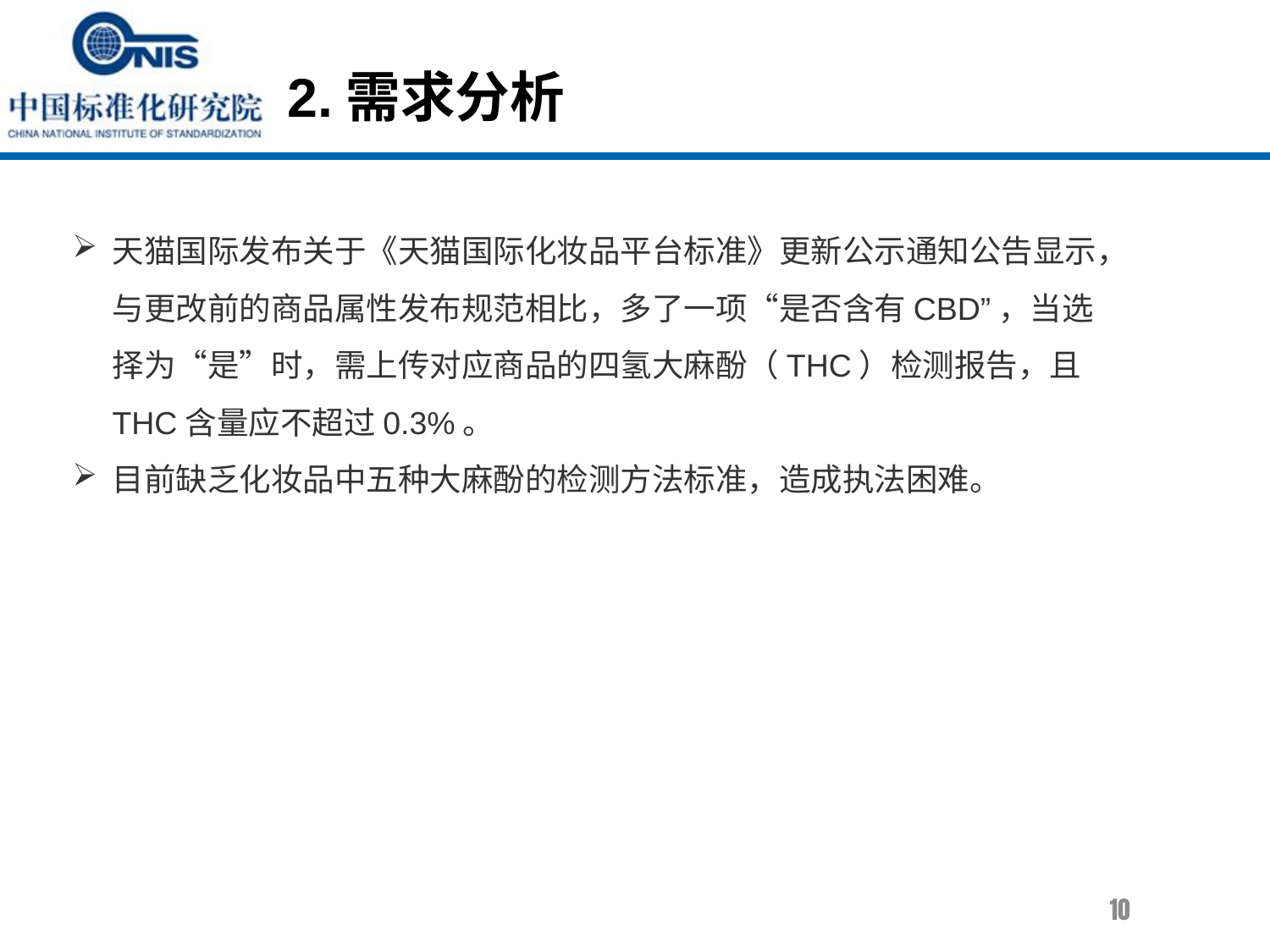

2.需求分析
天猫国际发布关于《天猫国际化妆品平台标准》更新公示通知公告显示，与更改前的商品属性发布规范相比，多了一项“是否含有CBD”，当选择为“是”时，需上传对应商品的四氢大麻酚（THC）检测报告，且THC含量应不超过0.3%。
目前缺乏化妆品中五种大麻酚的检测方法标准，造成执法困难。
10